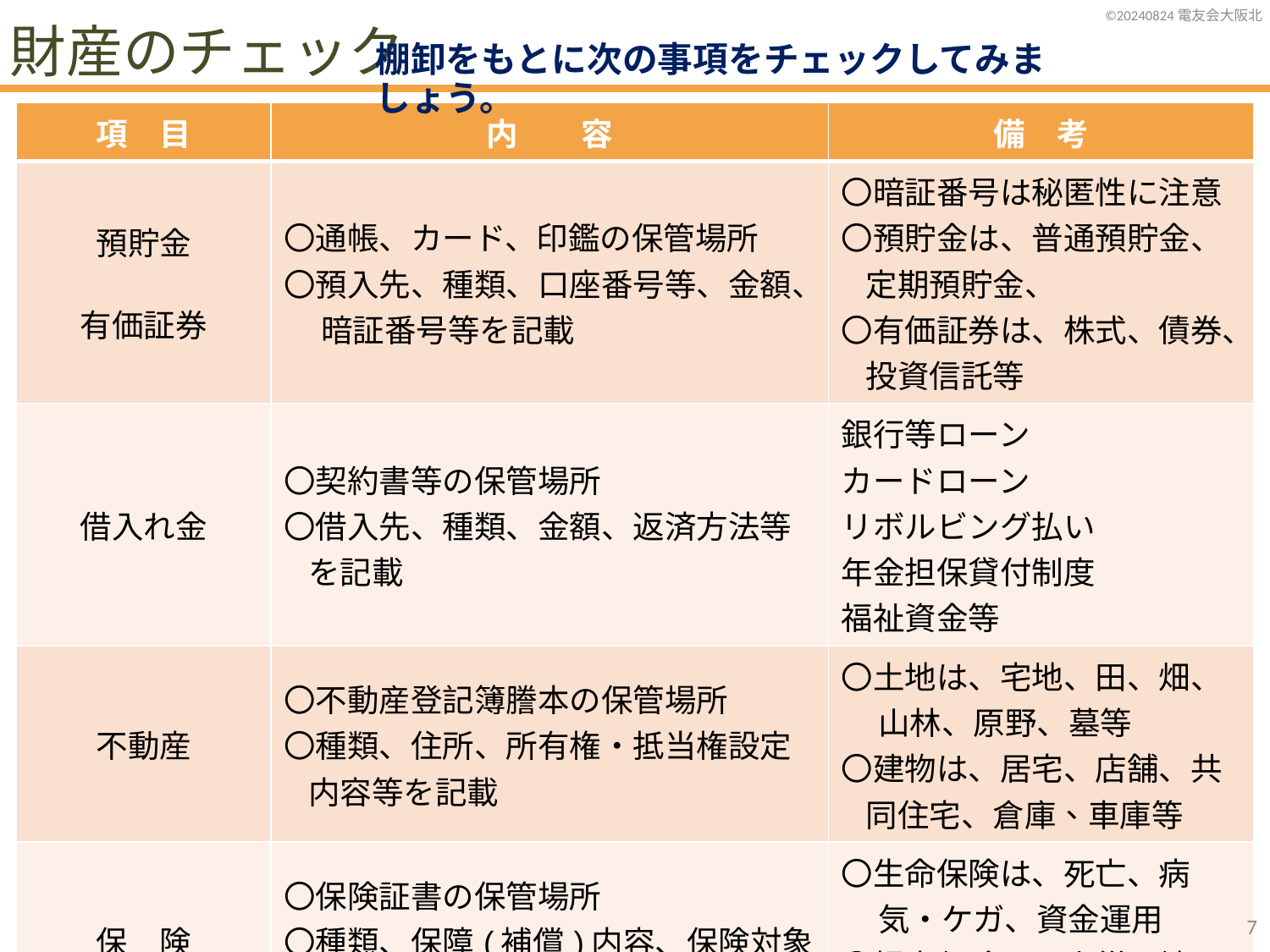

財産のチェック
棚卸をもとに次の事項をチェックしてみましょう。
| 項　目 | 内　　容 | 備　考 |
| --- | --- | --- |
| 預貯金 有価証券 | 〇通帳、カード、印鑑の保管場所 〇預入先、種類、口座番号等、金額、暗証番号等を記載 | 〇暗証番号は秘匿性に注意 〇預貯金は、普通預貯金、定期預貯金、 〇有価証券は、株式、債券、投資信託等 |
| 借入れ金 | 〇契約書等の保管場所 〇借入先、種類、金額、返済方法等を記載 | 銀行等ローン カードローン リボルビング払い 年金担保貸付制度 福祉資金等 |
| 不動産 | 〇不動産登記簿謄本の保管場所 〇種類、住所、所有権・抵当権設定内容等を記載 | 〇土地は、宅地、田、畑、山林、原野、墓等 〇建物は、居宅、店舗、共同住宅、倉庫、車庫等 |
| 保　険 | 〇保険証書の保管場所 〇種類、保障(補償)内容、保険対象者(物件等)、保険金額を記載 | 〇生命保険は、死亡、病気・ケガ、資金運用 〇損害保険は、火災、地震、自動車、自転車、傷害等 |
7